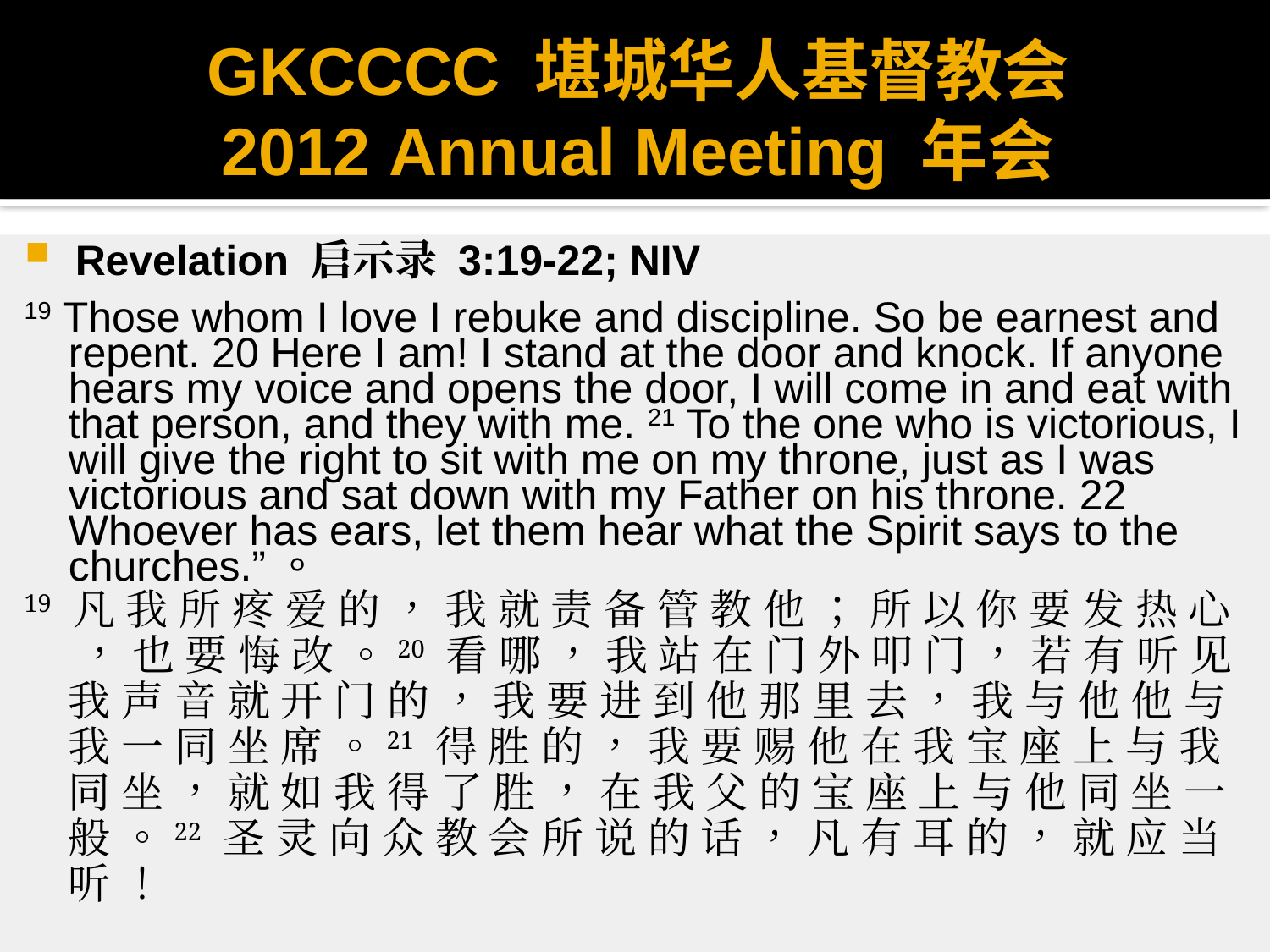

# GKCCCC 堪城华人基督教会 2012 Annual Meeting 年会
 Revelation 启示录 3:19-22; NIV
19 Those whom I love I rebuke and discipline. So be earnest and repent. 20 Here I am! I stand at the door and knock. If anyone hears my voice and opens the door, I will come in and eat with that person, and they with me. 21 To the one who is victorious, I will give the right to sit with me on my throne, just as I was victorious and sat down with my Father on his throne. 22 Whoever has ears, let them hear what the Spirit says to the churches.”。
19 凡 我 所 疼 爱 的 ， 我 就 责 备 管 教 他 ； 所 以 你 要 发 热 心 ， 也 要 悔 改 。20 看 哪 ， 我 站 在 门 外 叩 门 ， 若 有 听 见 我 声 音 就 开 门 的 ， 我 要 进 到 他 那 里 去 ， 我 与 他 他 与 我 一 同 坐 席 。21 得 胜 的 ， 我 要 赐 他 在 我 宝 座 上 与 我 同 坐 ， 就 如 我 得 了 胜 ， 在 我 父 的 宝 座 上 与 他 同 坐 一 般 。22 圣 灵 向 众 教 会 所 说 的 话 ， 凡 有 耳 的 ， 就 应 当 听 ！